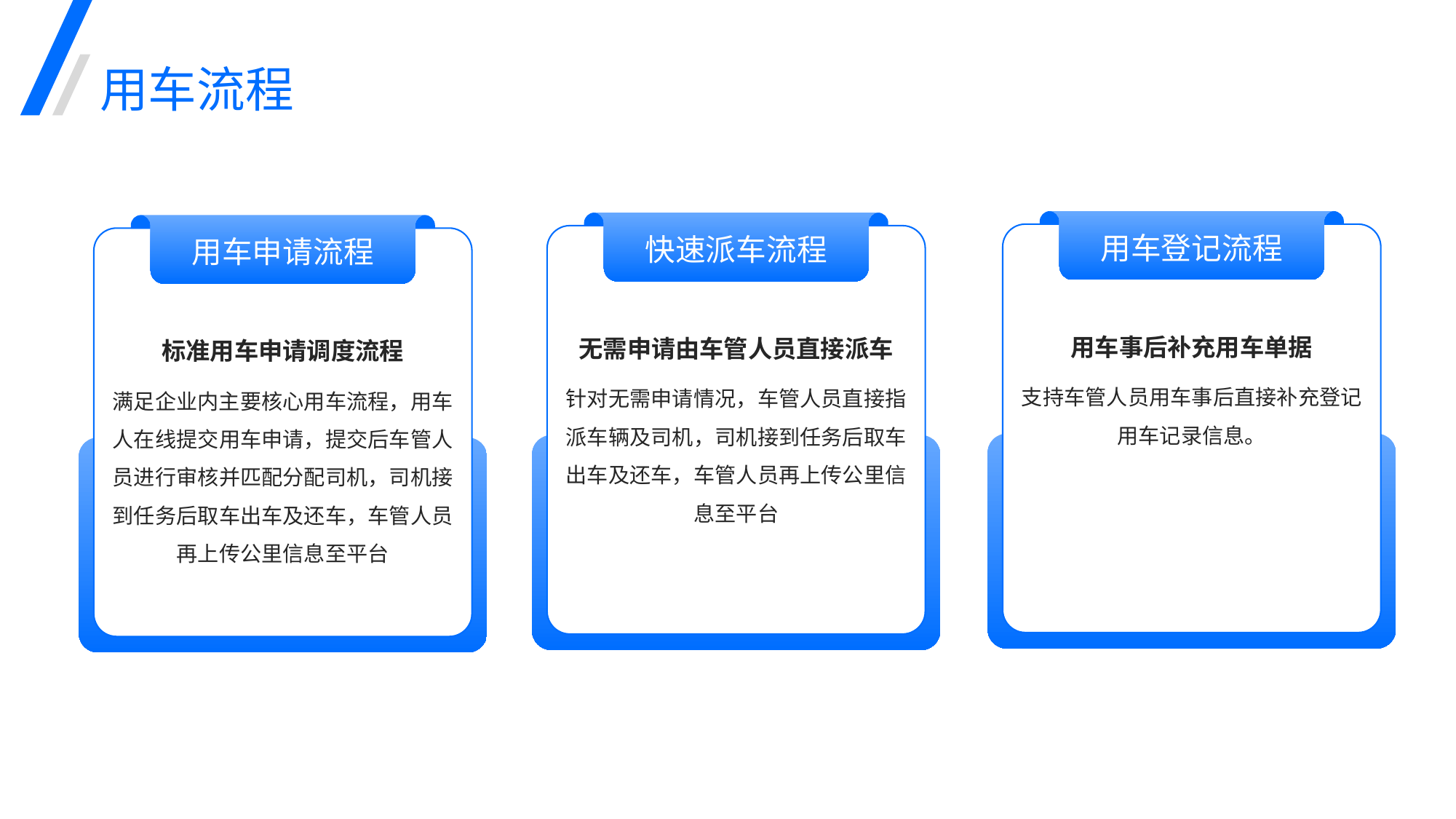

用车流程

用车登记流程
快速派车流程

用车申请流程
用车事后补充用车单据
无需申请由车管人员直接派车
标准用车申请调度流程
支持车管人员用车事后直接补充登记用车记录信息。
针对无需申请情况，车管人员直接指派车辆及司机，司机接到任务后取车出车及还车，车管人员再上传公里信息至平台
满足企业内主要核心用车流程，用车人在线提交用车申请，提交后车管人员进行审核并匹配分配司机，司机接到任务后取车出车及还车，车管人员再上传公里信息至平台